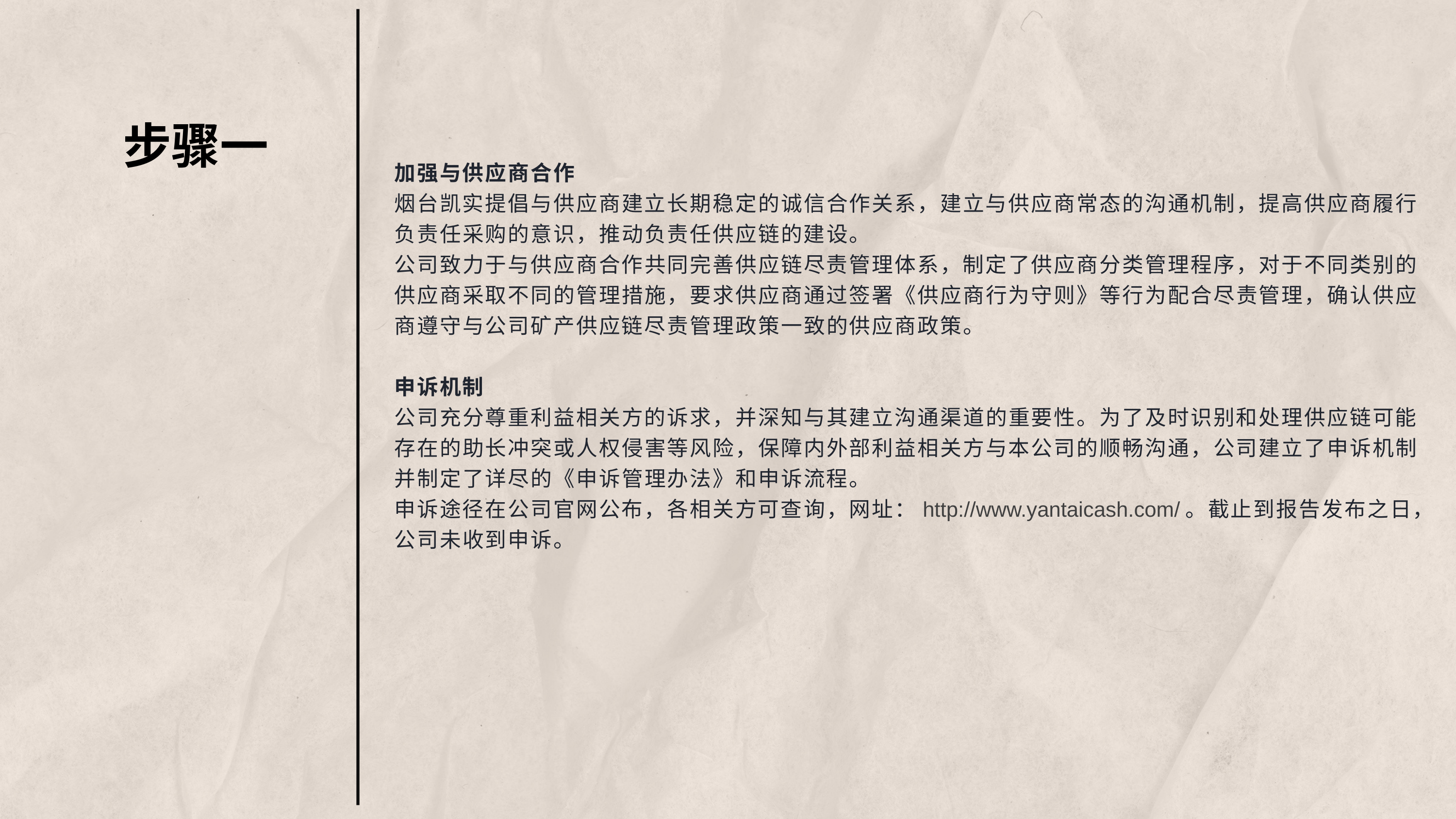

步骤一
加强与供应商合作
烟台凯实提倡与供应商建立长期稳定的诚信合作关系，建立与供应商常态的沟通机制，提高供应商履行负责任采购的意识，推动负责任供应链的建设。
公司致力于与供应商合作共同完善供应链尽责管理体系，制定了供应商分类管理程序，对于不同类别的供应商采取不同的管理措施，要求供应商通过签署《供应商行为守则》等行为配合尽责管理，确认供应商遵守与公司矿产供应链尽责管理政策一致的供应商政策。

申诉机制
公司充分尊重利益相关方的诉求，并深知与其建立沟通渠道的重要性。为了及时识别和处理供应链可能存在的助长冲突或人权侵害等风险，保障内外部利益相关方与本公司的顺畅沟通，公司建立了申诉机制并制定了详尽的《申诉管理办法》和申诉流程。
申诉途径在公司官网公布，各相关方可查询，网址：http://www.yantaicash.com/。截止到报告发布之日，公司未收到申诉。